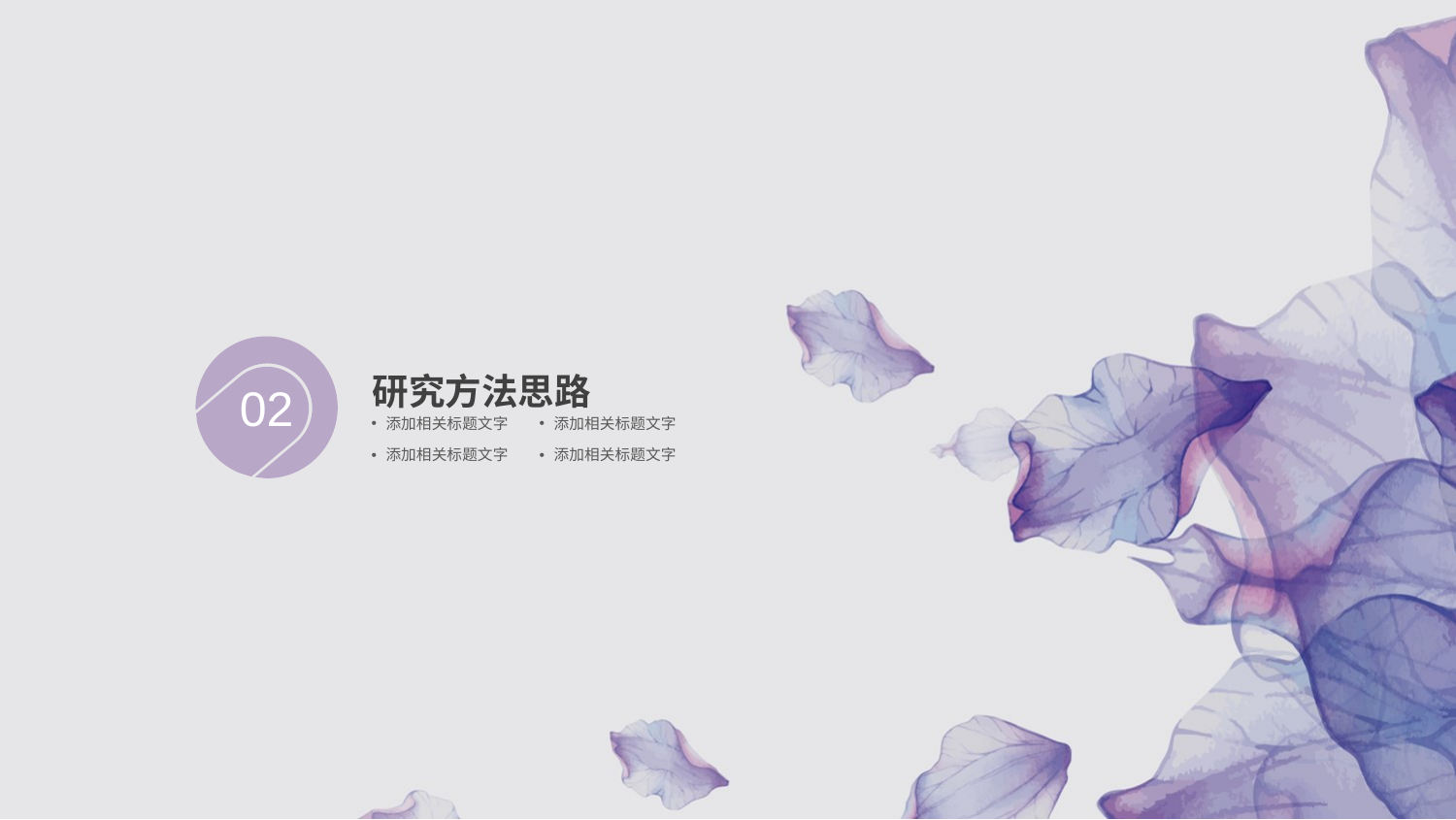

02
研究方法思路
添加相关标题文字
添加相关标题文字
添加相关标题文字
添加相关标题文字